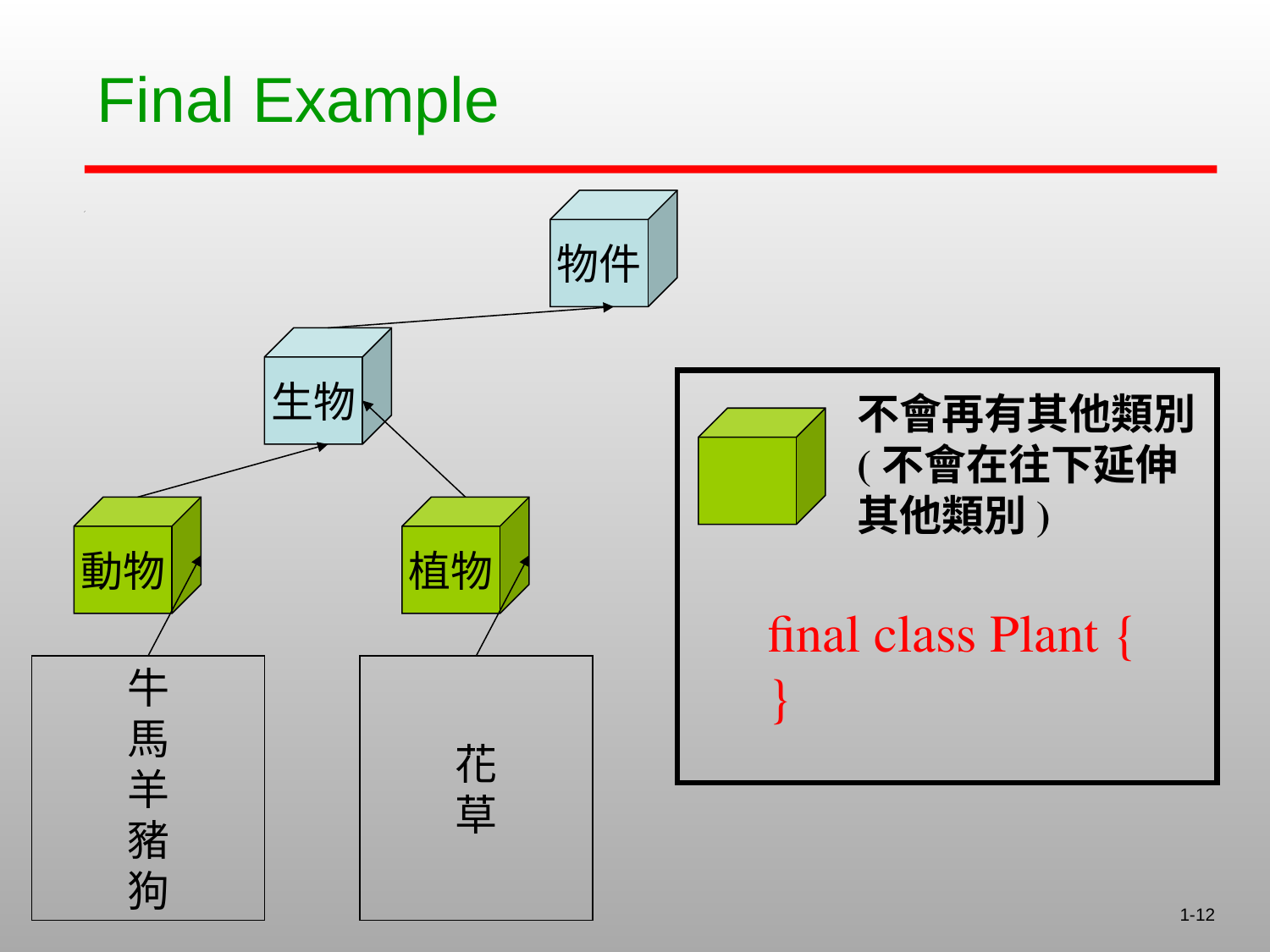

# Final Example
物件
生物

不會再有其他類別
(不會在往下延伸
其他類別)

動物
植物
final class Plant {
}
牛
馬
羊
豬
狗
花
草
1-12